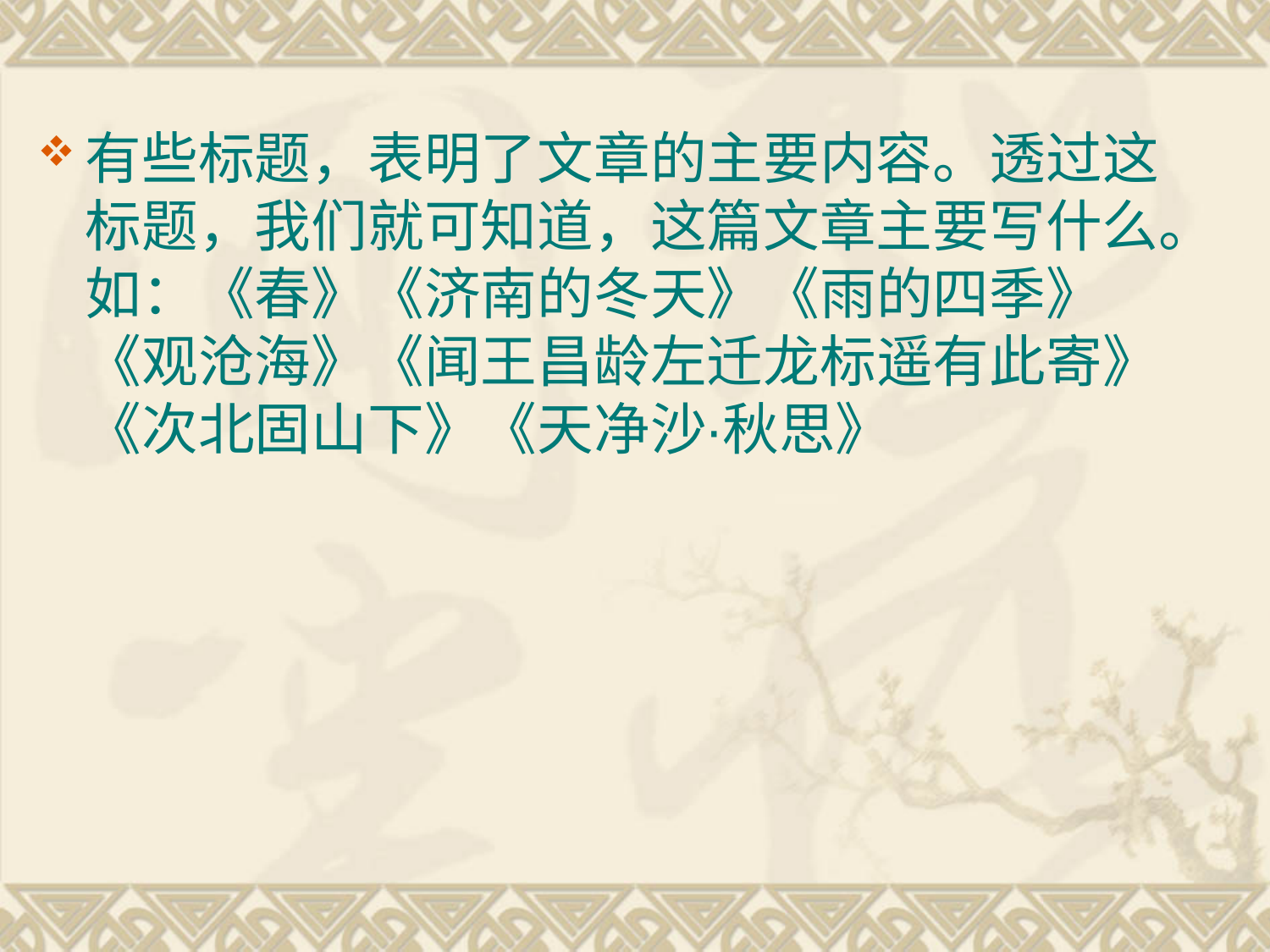

有些标题，表明了文章的主要内容。透过这标题，我们就可知道，这篇文章主要写什么。如：《春》《济南的冬天》《雨的四季》《观沧海》《闻王昌龄左迁龙标遥有此寄》《次北固山下》《天净沙∙秋思》